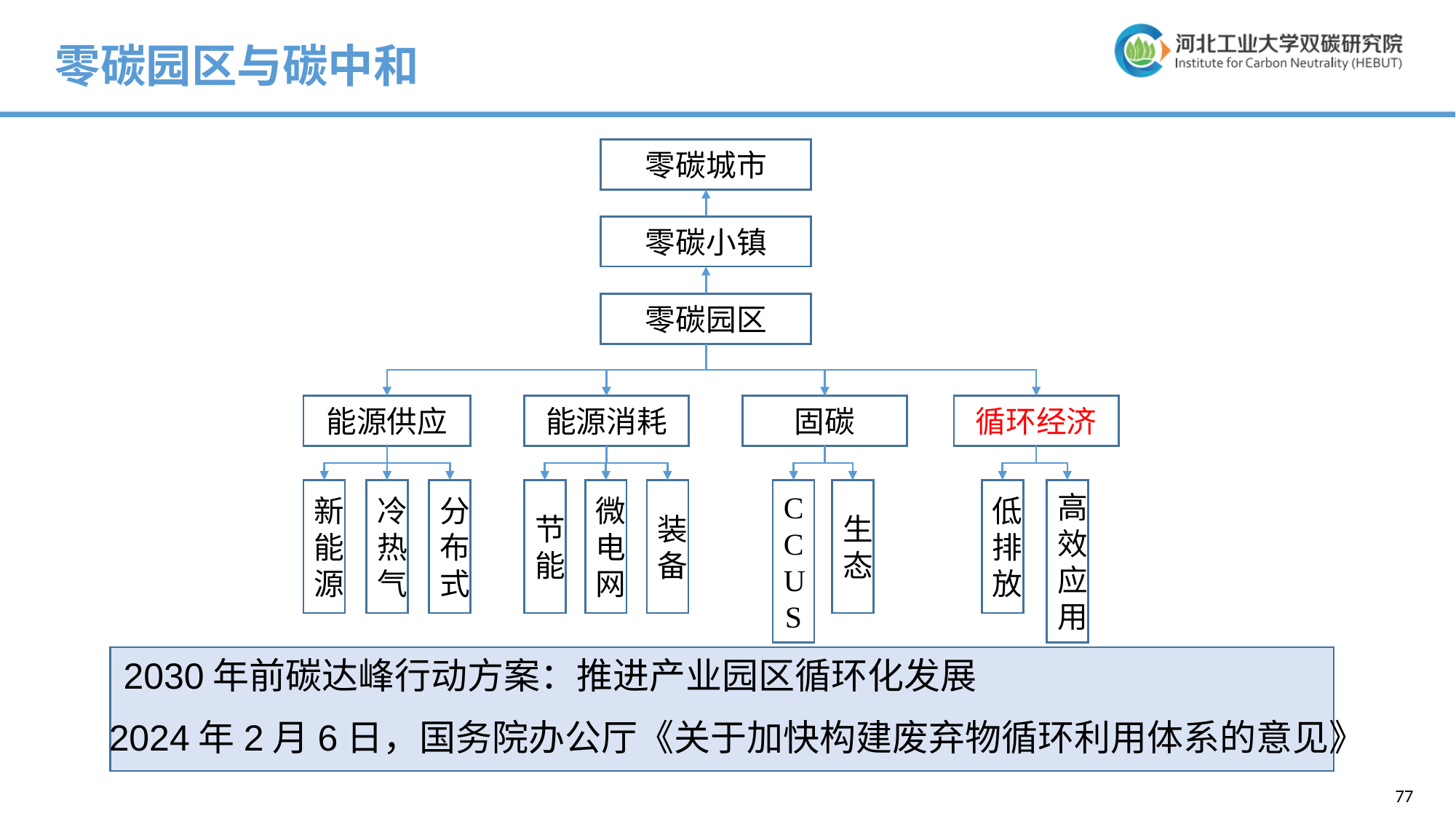

零碳园区与碳中和

零碳城市
零碳小镇
零碳园区
能源供应
能源消耗
固碳
循环经济
节能
微电网
装备
CCUS
生态
低排放
高效应用
新能源
冷热气
分布式

2030年前碳达峰行动方案：推进产业园区循环化发展
2024年2月6日，国务院办公厅《关于加快构建废弃物循环利用体系的意见》
77